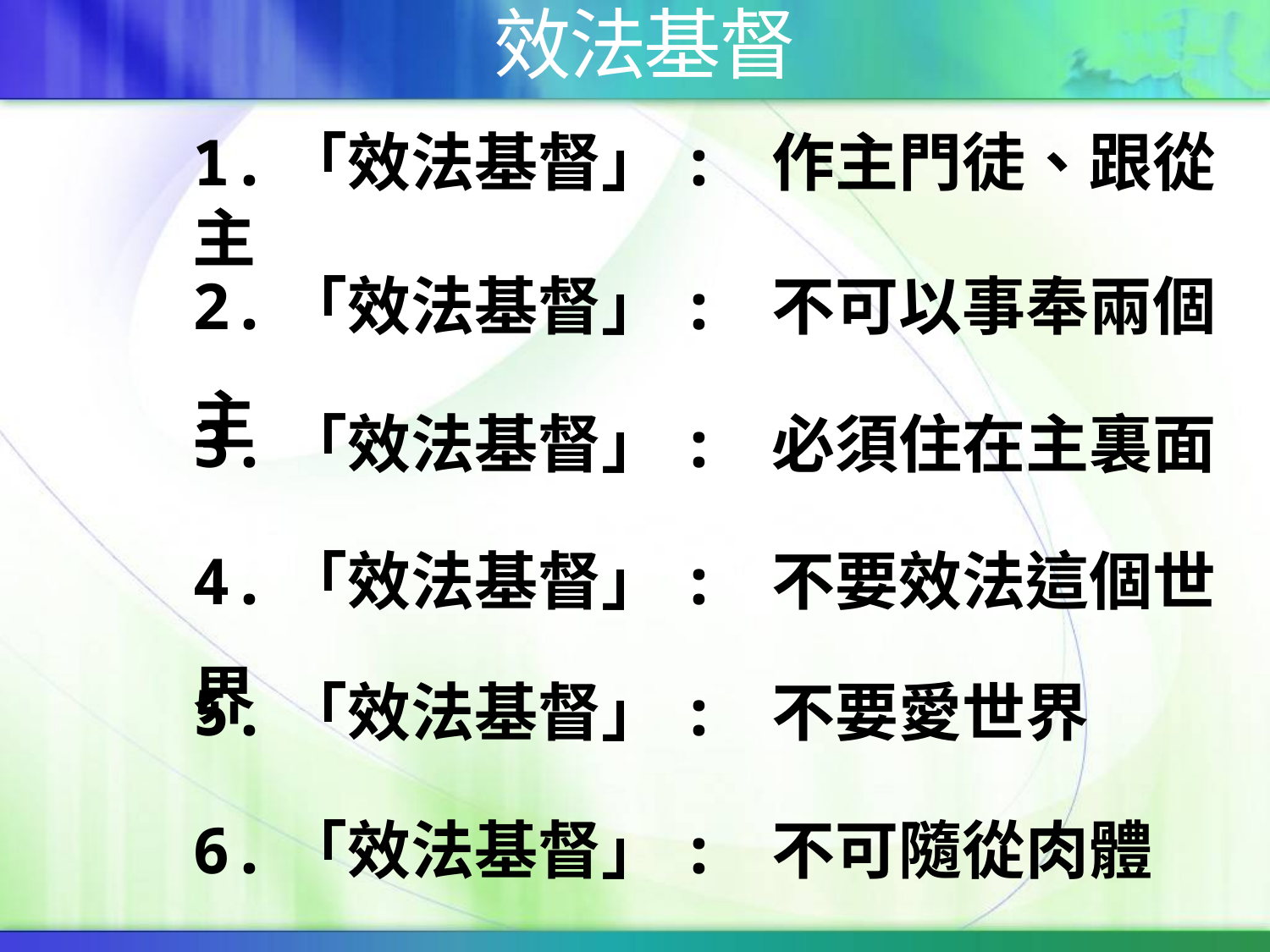

效法基督
1.「效法基督」: 作主門徒、跟從主
2.「效法基督」: 不可以事奉兩個主
3.「效法基督」: 必須住在主裏面
4.「效法基督」: 不要效法這個世界
5.「效法基督」: 不要愛世界
6.「效法基督」: 不可隨從肉體